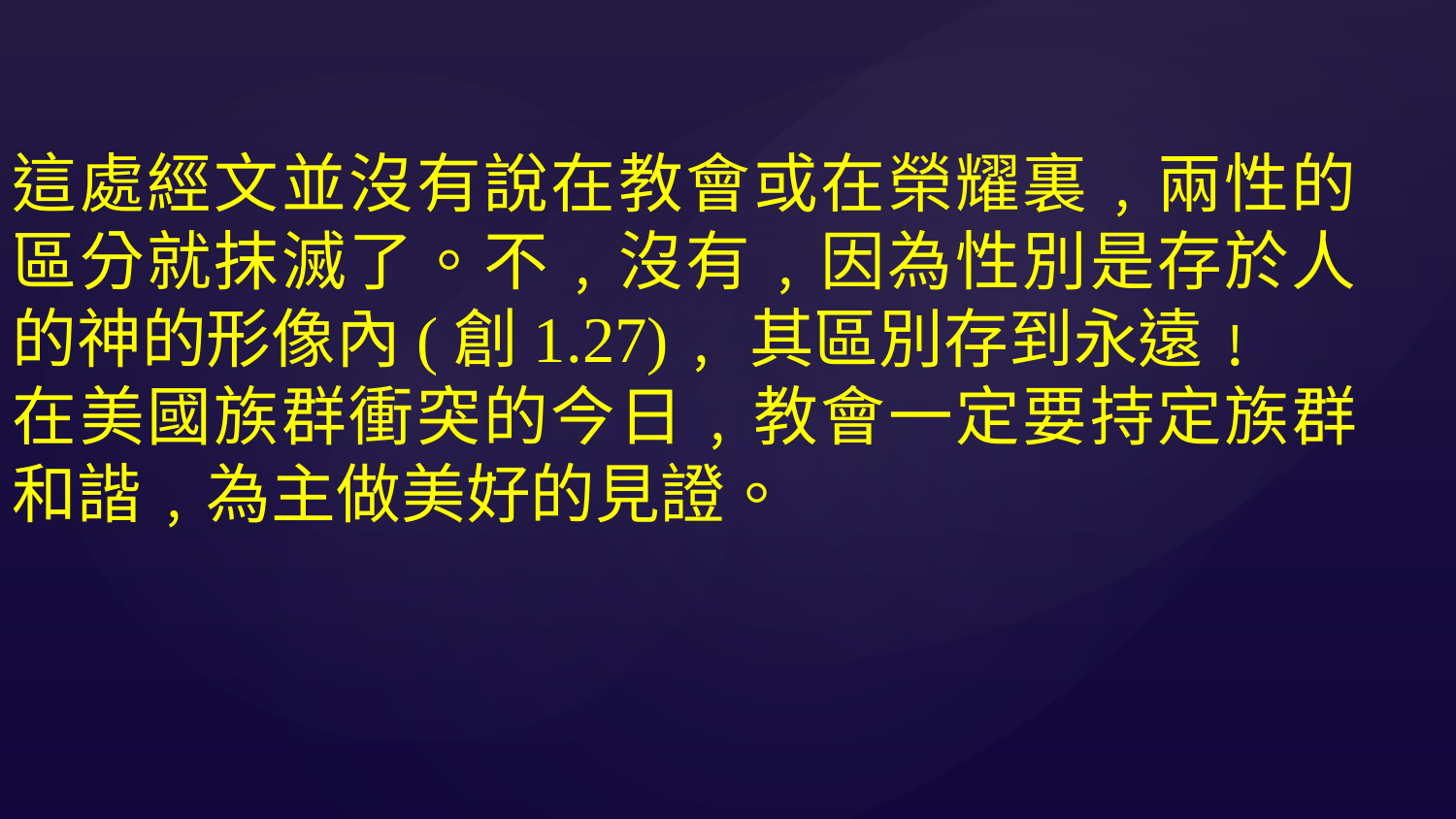

這處經文並沒有說在教會或在榮耀裏﹐兩性的區分就抹滅了。不﹐沒有﹐因為性別是存於人的神的形像內(創1.27)﹐其區別存到永遠﹗
在美國族群衝突的今日﹐教會一定要持定族群和諧﹐為主做美好的見證。